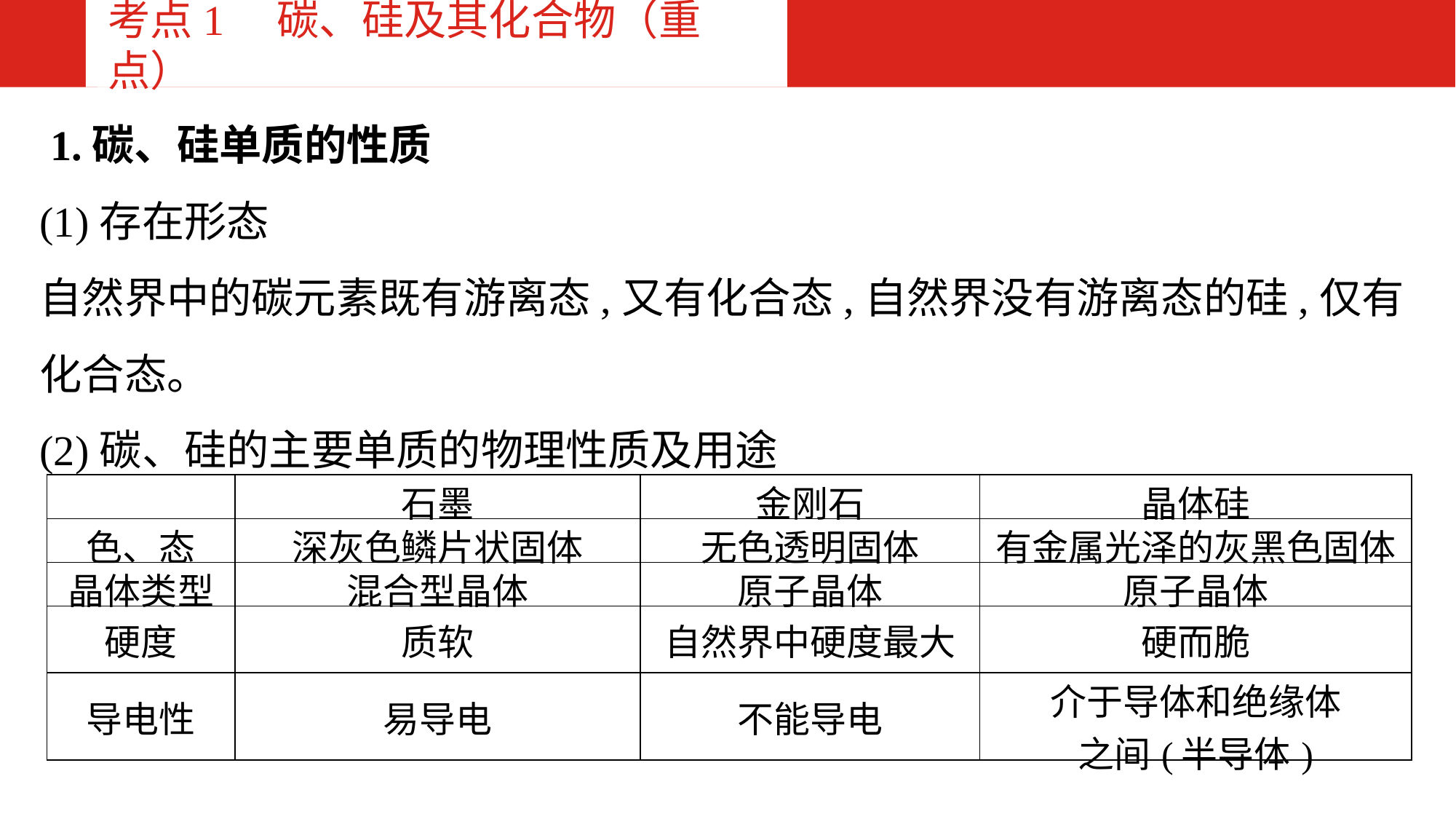

考点1　碳、硅及其化合物（重点）

 1.碳、硅单质的性质
(1)存在形态
自然界中的碳元素既有游离态,又有化合态,自然界没有游离态的硅,仅有化合态。
(2)碳、硅的主要单质的物理性质及用途
|  | 石墨 | 金刚石 | 晶体硅 |
| --- | --- | --- | --- |
| 色、态 | 深灰色鳞片状固体 | 无色透明固体 | 有金属光泽的灰黑色固体 |
| 晶体类型 | 混合型晶体 | 原子晶体 | 原子晶体 |
| 硬度 | 质软 | 自然界中硬度最大 | 硬而脆 |
| 导电性 | 易导电 | 不能导电 | 介于导体和绝缘体 之间(半导体) |